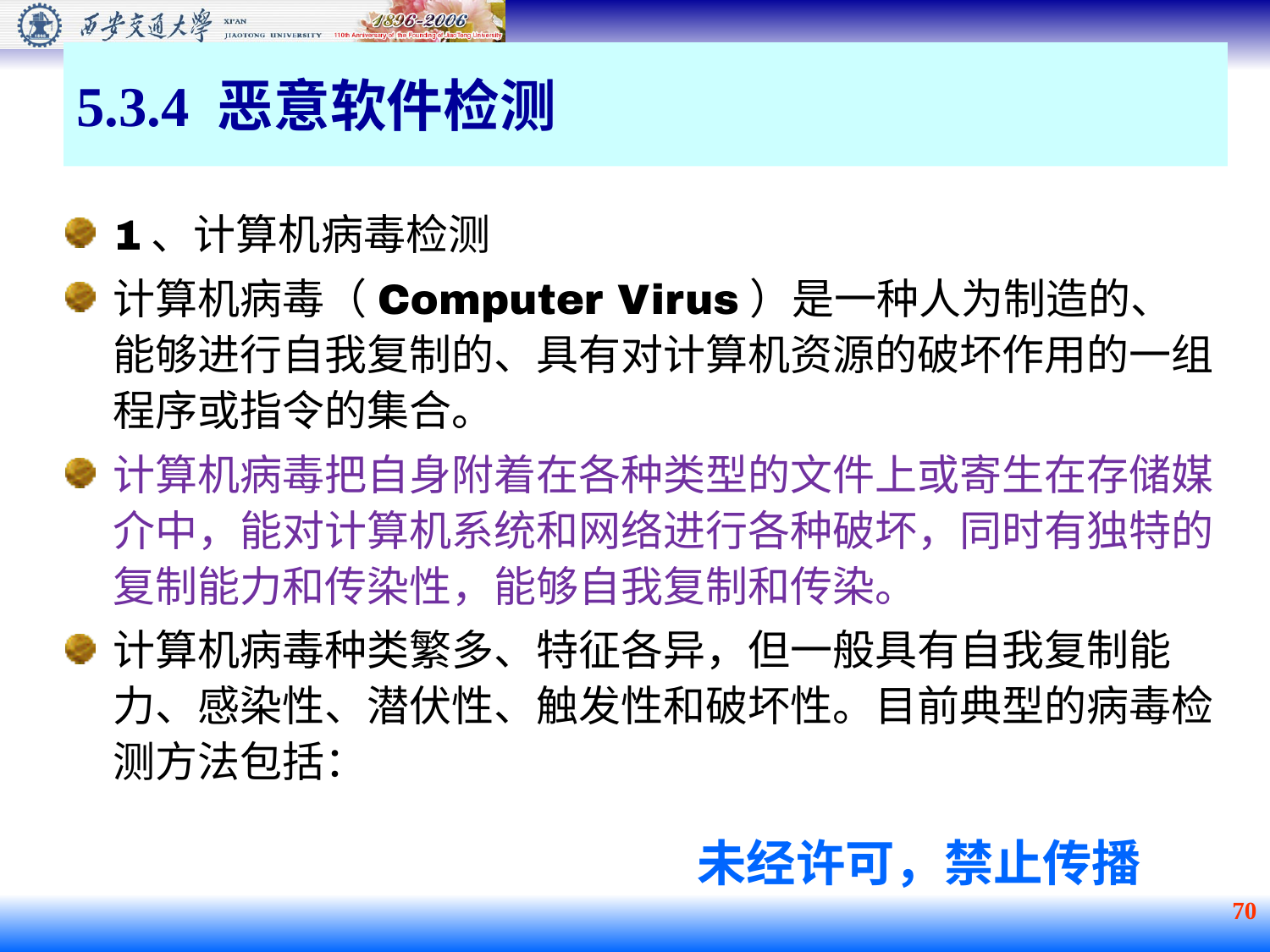

# 5.3.4 恶意软件检测
1、计算机病毒检测
计算机病毒（Computer Virus）是一种人为制造的、能够进行自我复制的、具有对计算机资源的破坏作用的一组程序或指令的集合。
计算机病毒把自身附着在各种类型的文件上或寄生在存储媒介中，能对计算机系统和网络进行各种破坏，同时有独特的复制能力和传染性，能够自我复制和传染。
计算机病毒种类繁多、特征各异，但一般具有自我复制能力、感染性、潜伏性、触发性和破坏性。目前典型的病毒检测方法包括：
未经许可，禁止传播
70